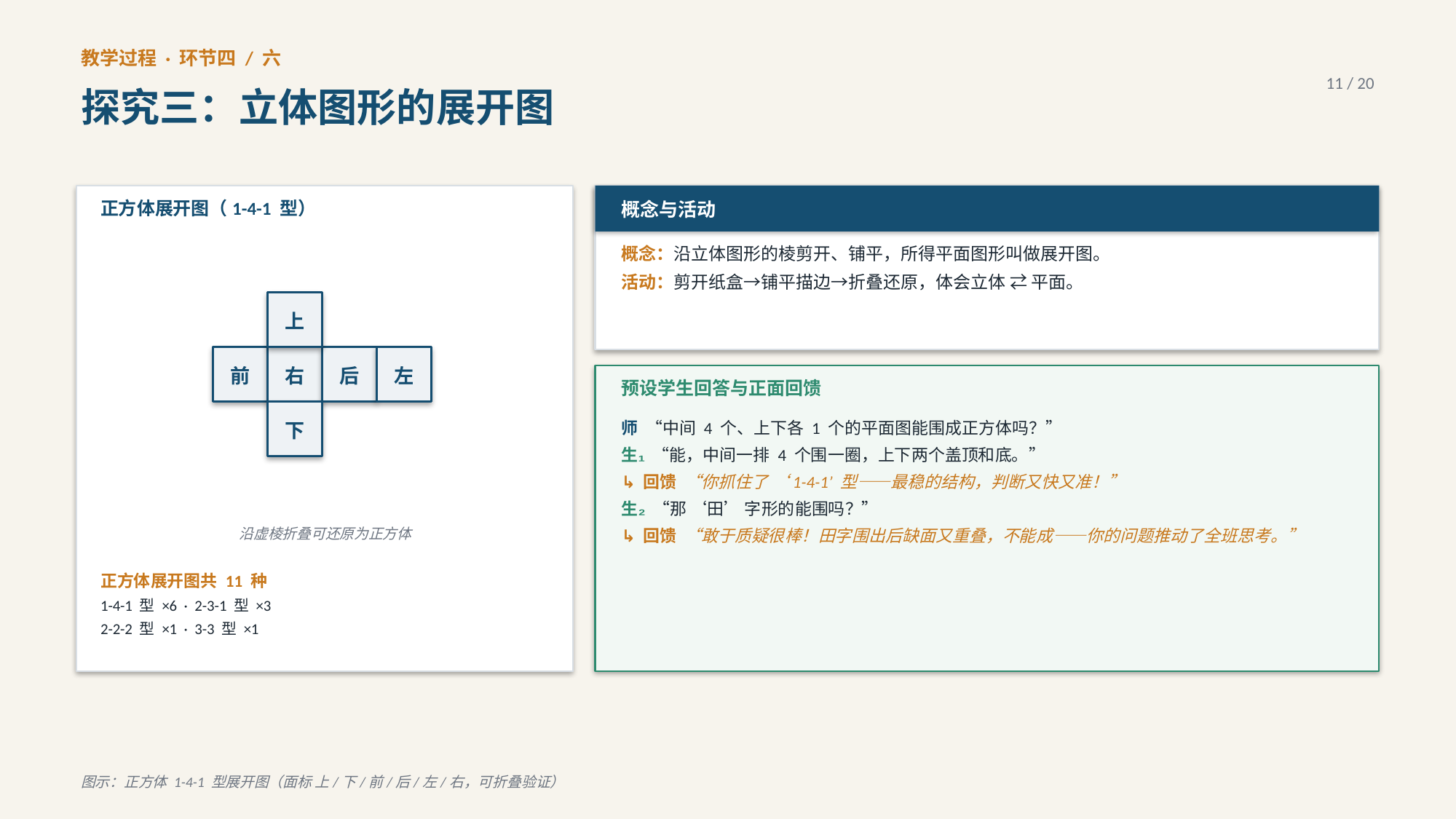

教学过程 · 环节四 / 六
11 / 20
探究三：立体图形的展开图

概念与活动
正方体展开图（1-4-1 型）
概念：沿立体图形的棱剪开、铺平，所得平面图形叫做展开图。
活动：剪开纸盒→铺平描边→折叠还原，体会立体 ⇄ 平面。

上

前

右

后

左

预设学生回答与正面回馈

下
师  “中间 4 个、上下各 1 个的平面图能围成正方体吗？”
生₁  “能，中间一排 4 个围一圈，上下两个盖顶和底。”
↳ 回馈  “你抓住了 ‘1-4-1’ 型——最稳的结构，判断又快又准！”
生₂  “那 ‘田’ 字形的能围吗？”
↳ 回馈  “敢于质疑很棒！田字围出后缺面又重叠，不能成——你的问题推动了全班思考。”
沿虚棱折叠可还原为正方体
正方体展开图共 11 种
1-4-1 型 ×6  ·  2-3-1 型 ×3
2-2-2 型 ×1  ·  3-3 型 ×1
图示：正方体 1-4-1 型展开图（面标 上/下/前/后/左/右，可折叠验证）